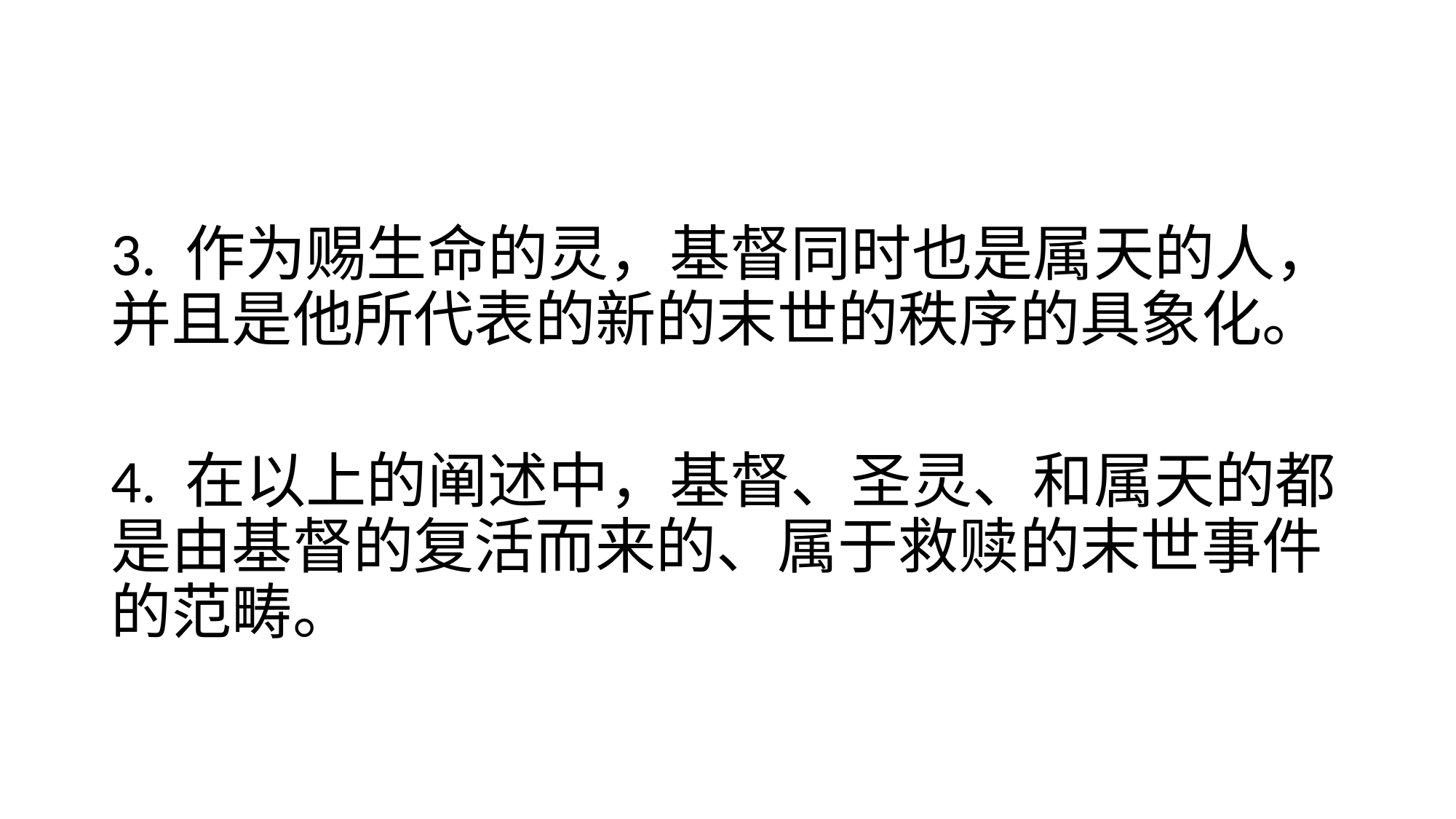

#
3. 作为赐生命的灵，基督同时也是属天的人，并且是他所代表的新的末世的秩序的具象化。

4. 在以上的阐述中，基督、圣灵、和属天的都是由基督的复活而来的、属于救赎的末世事件的范畴。